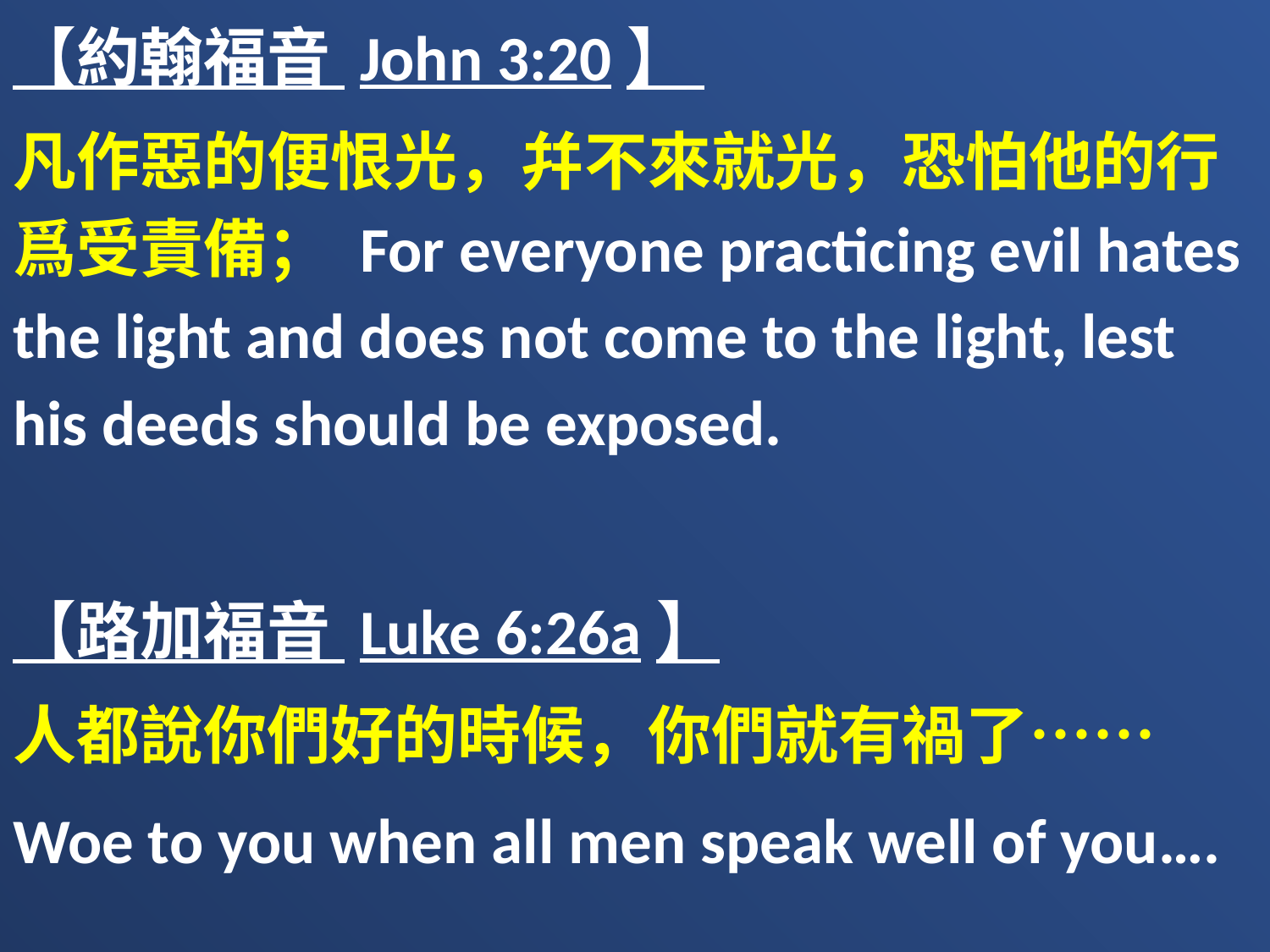

【約翰福音 John 3:20】
凡作惡的便恨光，幷不來就光，恐怕他的行爲受責備； For everyone practicing evil hates the light and does not come to the light, lest his deeds should be exposed.

【路加福音 Luke 6:26a】
人都說你們好的時候，你們就有禍了……
Woe to you when all men speak well of you….